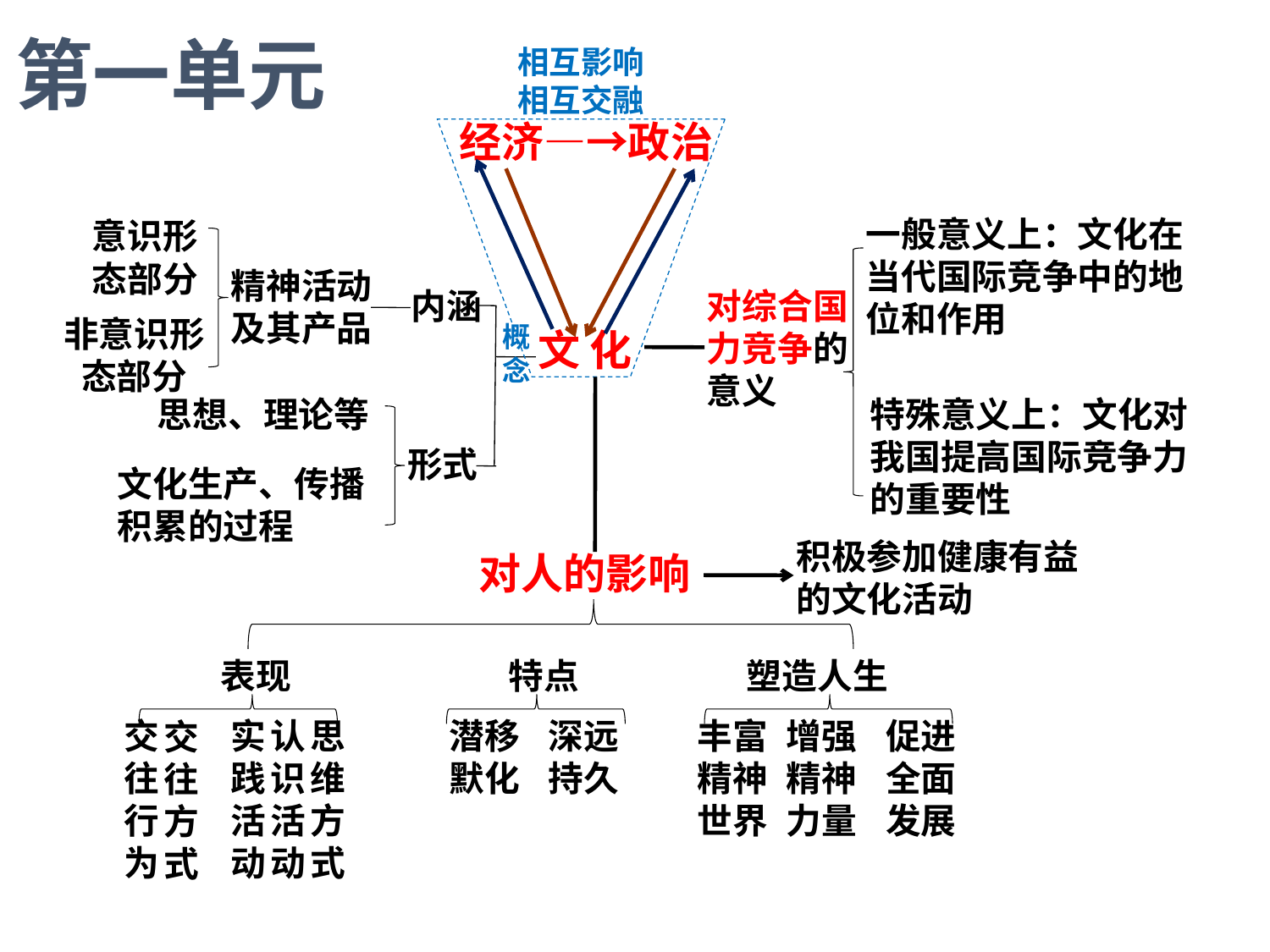

第一单元
相互影响相互交融
经济—→政治

一般意义上：文化在当代国际竞争中的地位和作用
意识形态部分

精神活动及其产品
内涵
对综合国力竞争的意义
非意识形态部分
概
念
文 化

思想、理论等
特殊意义上：文化对我国提高国际竞争力的重要性

形式
文化生产、传播积累的过程
积极参加健康有益的文化活动
对人的影响

表现
特点
塑造人生
交往行为
实践活动
认识活动
思维方式
潜移默化
深远持久
丰富精神世界
增强精神力量
促进全面发展
交往方式